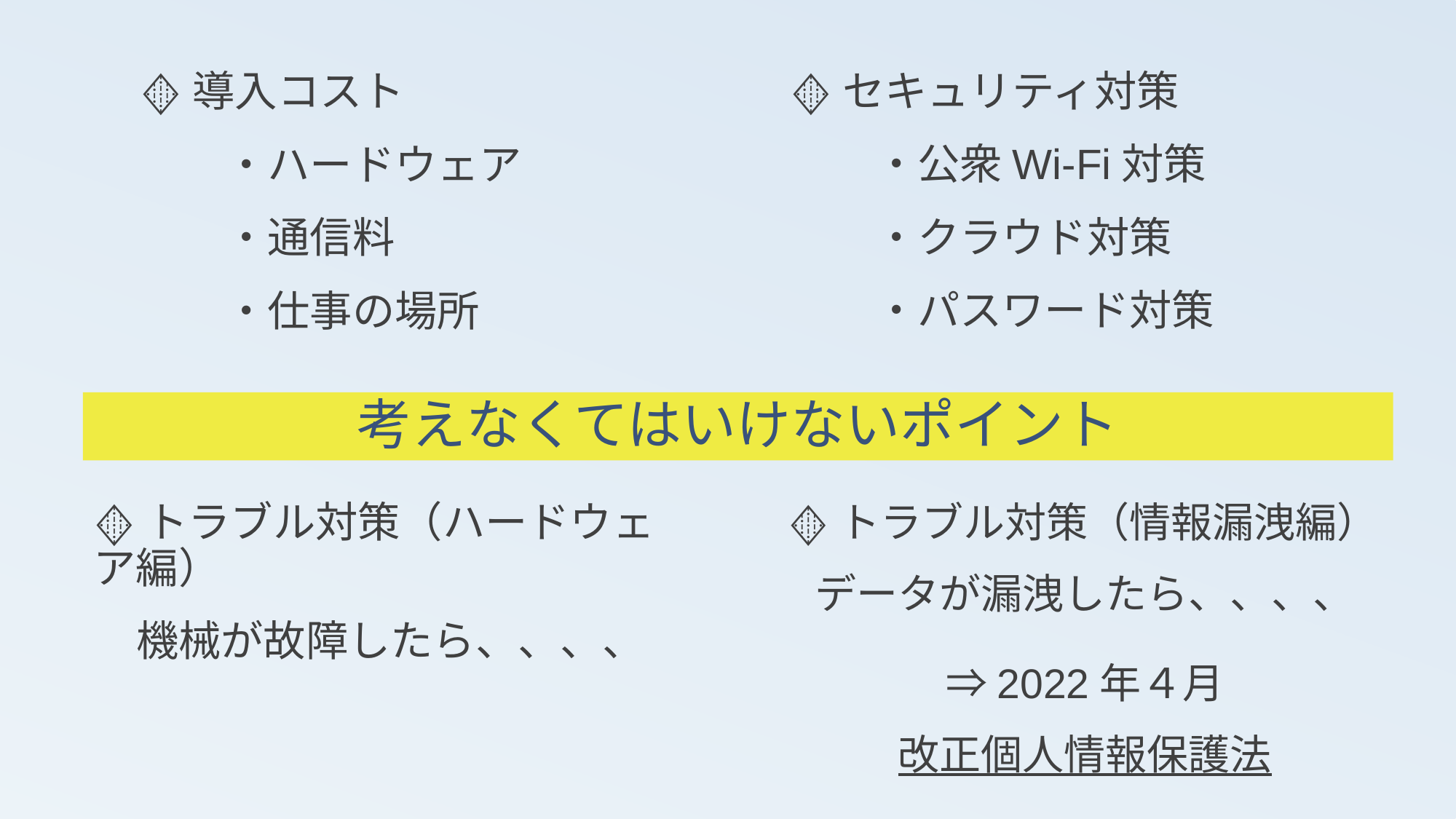

🔶導入コスト
　　・ハードウェア
　　・通信料
　　・仕事の場所
🔶セキュリティ対策
　　・公衆Wi-Fi対策
　　・クラウド対策
　　・パスワード対策
# 考えなくてはいけないポイント
🔶トラブル対策（ハードウェア編）
機械が故障したら、、、、
🔶トラブル対策（情報漏洩編）
データが漏洩したら、、、、
⇒2022年４月
改正個人情報保護法